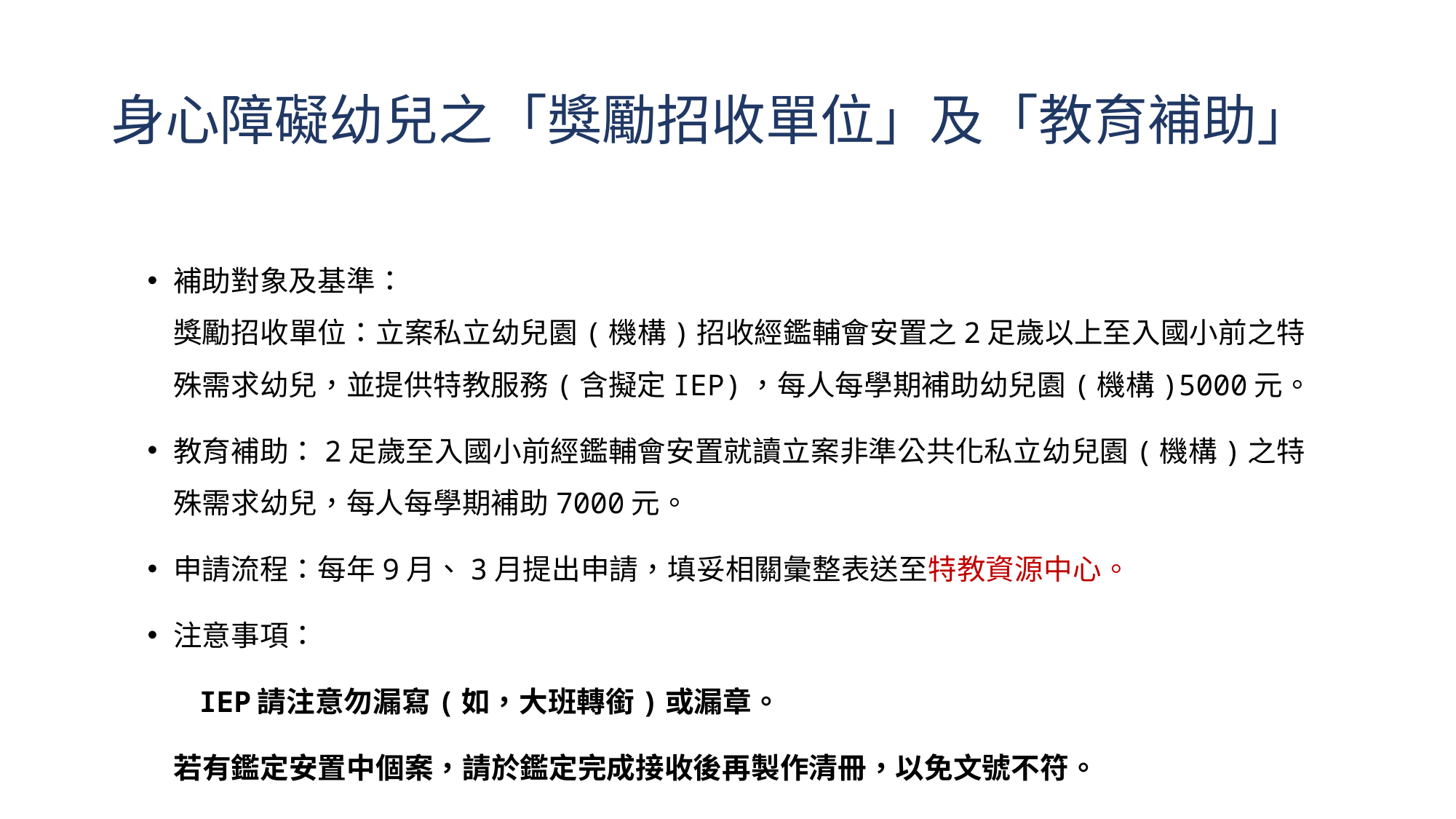

# 身心障礙幼兒之「獎勵招收單位」及「教育補助」
補助對象及基準：
獎勵招收單位：立案私立幼兒園(機構)招收經鑑輔會安置之2足歲以上至入國小前之特殊需求幼兒，並提供特教服務(含擬定IEP)，每人每學期補助幼兒園(機構)5000元。
教育補助：2足歲至入國小前經鑑輔會安置就讀立案非準公共化私立幼兒園(機構)之特殊需求幼兒，每人每學期補助7000元。
申請流程：每年9月、3月提出申請，填妥相關彙整表送至特教資源中心。
注意事項：
   IEP請注意勿漏寫(如，大班轉銜)或漏章。
   若有鑑定安置中個案，請於鑑定完成接收後再製作清冊，以免文號不符。